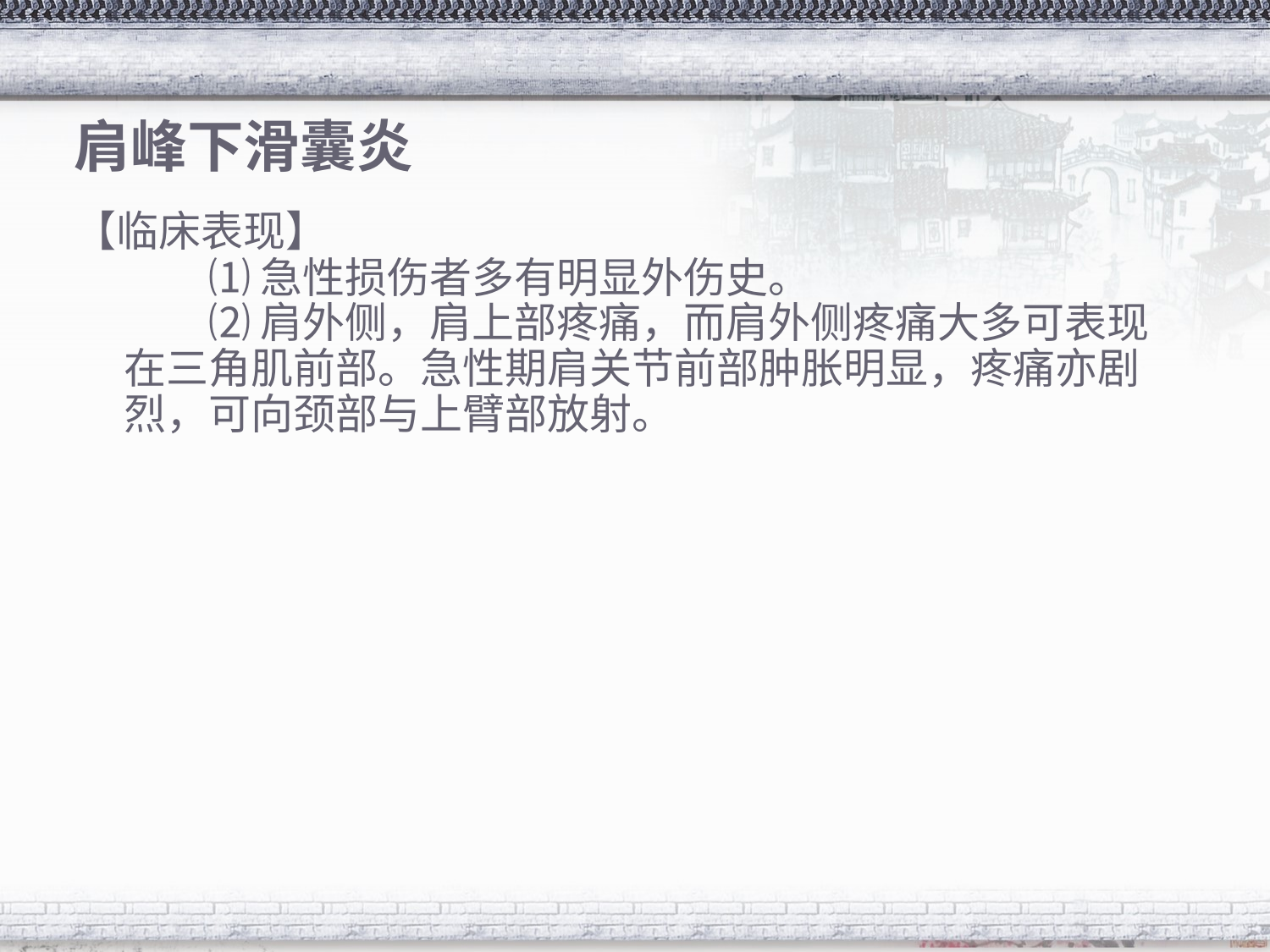

# 肩峰下滑囊炎
【临床表现】
　　⑴ 急性损伤者多有明显外伤史。
　　⑵ 肩外侧，肩上部疼痛，而肩外侧疼痛大多可表现在三角肌前部。急性期肩关节前部肿胀明显，疼痛亦剧烈，可向颈部与上臂部放射。